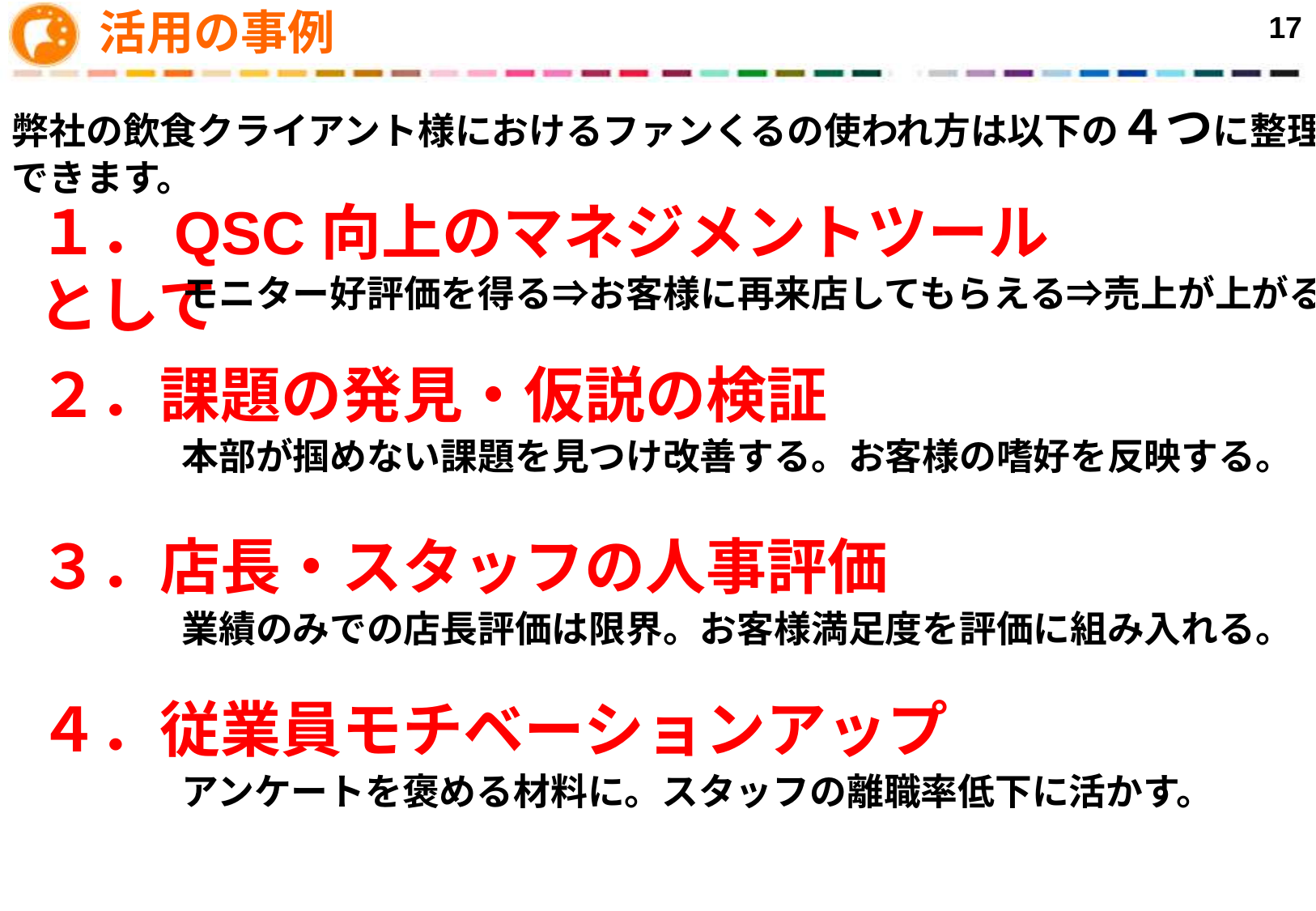

活用の事例
17
弊社の飲食クライアント様におけるファンくるの使われ方は以下の４つに整理できます。
１．QSC向上のマネジメントツールとして
モニター好評価を得る⇒お客様に再来店してもらえる⇒売上が上がる
２．課題の発見・仮説の検証
本部が掴めない課題を見つけ改善する。お客様の嗜好を反映する。
３．店長・スタッフの人事評価
業績のみでの店長評価は限界。お客様満足度を評価に組み入れる。
４．従業員モチベーションアップ
アンケートを褒める材料に。スタッフの離職率低下に活かす。